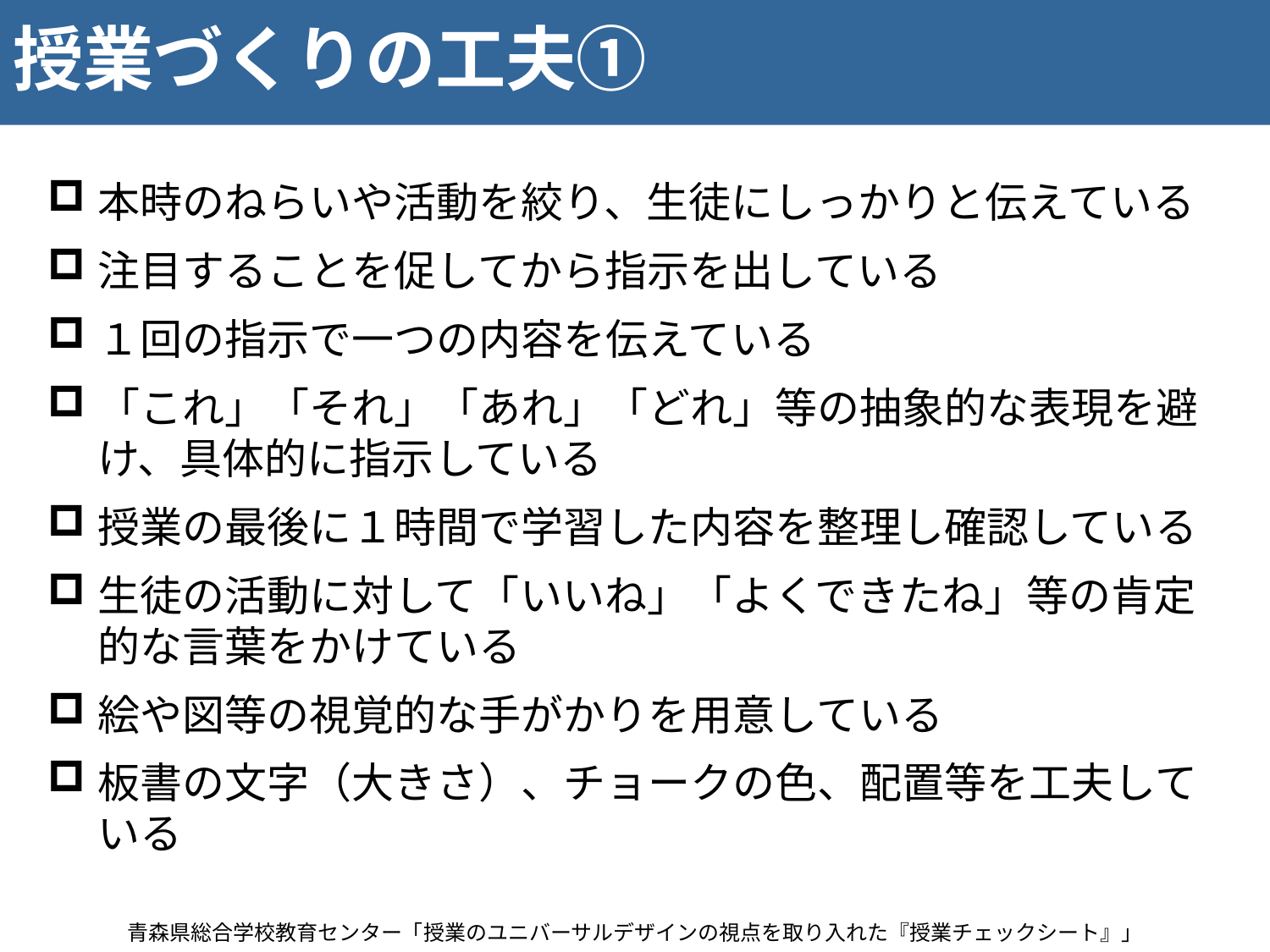

# 授業づくりの工夫①
本時のねらいや活動を絞り、生徒にしっかりと伝えている
注目することを促してから指示を出している
１回の指示で一つの内容を伝えている
「これ」「それ」「あれ」「どれ」等の抽象的な表現を避け、具体的に指示している
授業の最後に１時間で学習した内容を整理し確認している
生徒の活動に対して「いいね」「よくできたね」等の肯定的な言葉をかけている
絵や図等の視覚的な手がかりを用意している
板書の文字（大きさ）、チョークの色、配置等を工夫している
青森県総合学校教育センター「授業のユニバーサルデザインの視点を取り入れた『授業チェックシート』」